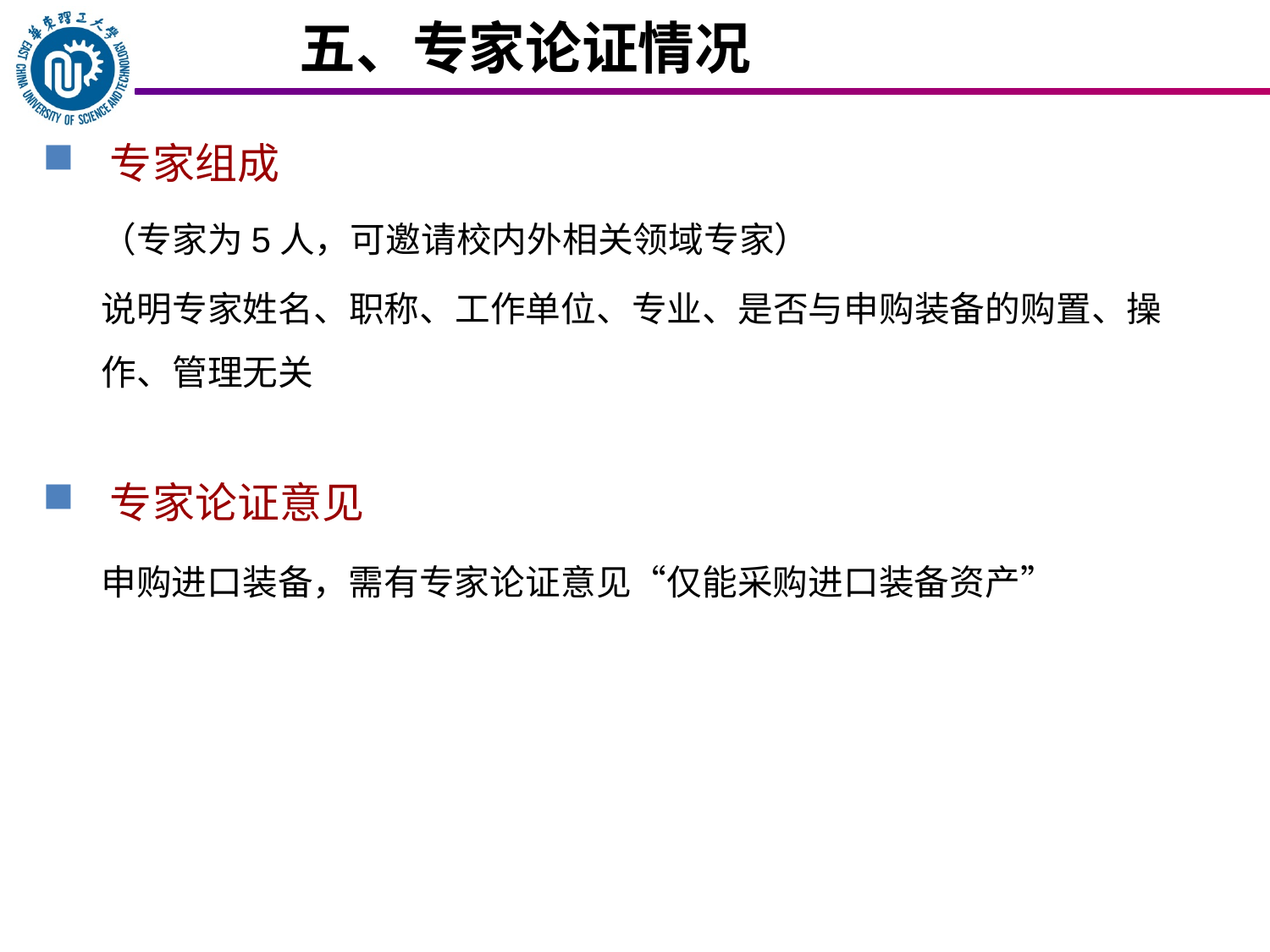

# 五、专家论证情况
 专家组成
（专家为5人，可邀请校内外相关领域专家）
说明专家姓名、职称、工作单位、专业、是否与申购装备的购置、操作、管理无关
 专家论证意见
申购进口装备，需有专家论证意见“仅能采购进口装备资产”